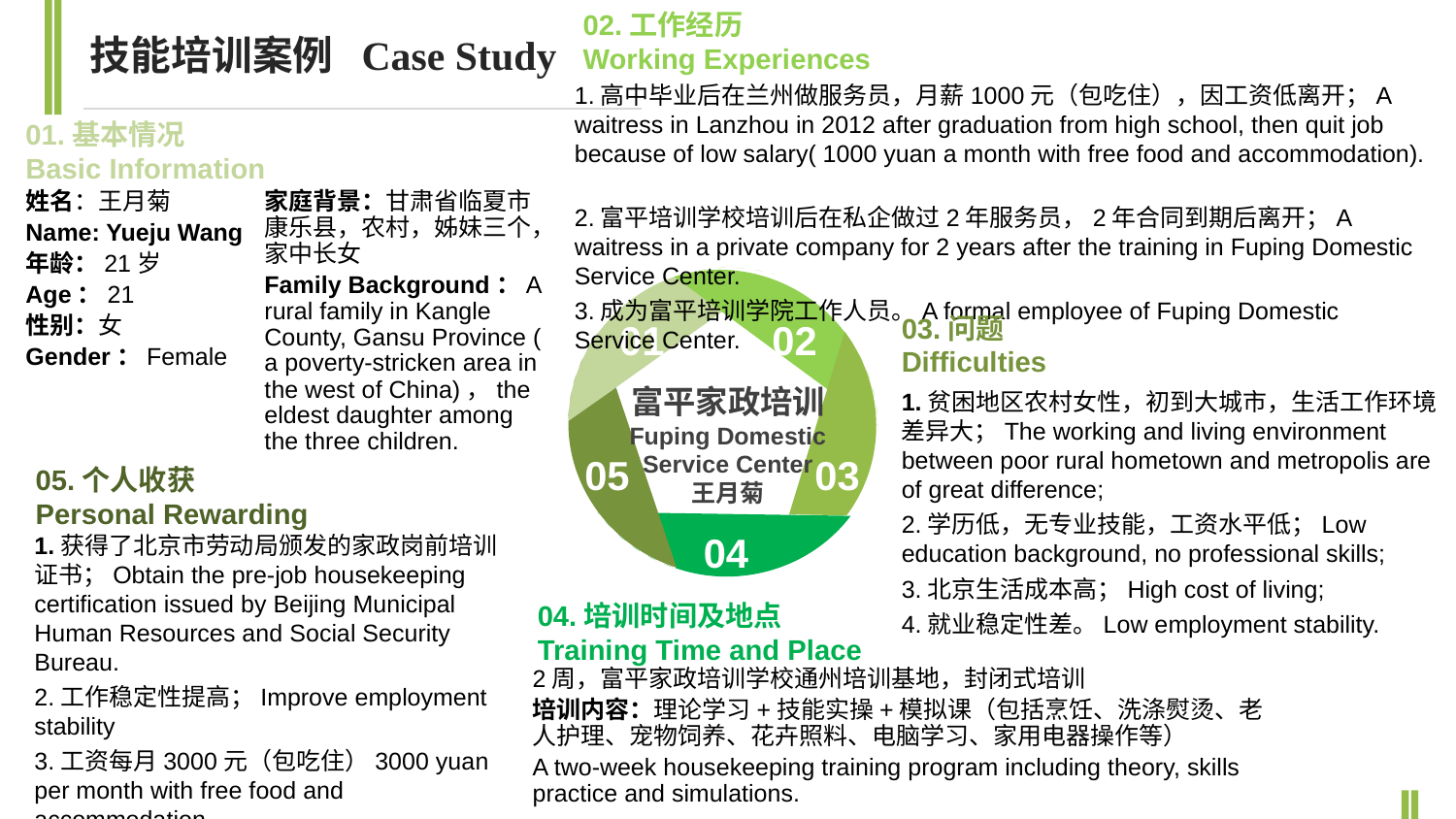

02.工作经历
Working Experiences
技能培训案例  Case Study
1.高中毕业后在兰州做服务员，月薪1000元（包吃住），因工资低离开；A waitress in Lanzhou in 2012 after graduation from high school, then quit job because of low salary( 1000 yuan a month with free food and accommodation).
2.富平培训学校培训后在私企做过2年服务员，2年合同到期后离开；A waitress in a private company for 2 years after the training in Fuping Domestic Service Center.
3.成为富平培训学院工作人员。A formal employee of Fuping Domestic Service Center.
01.基本情况
Basic Information
姓名：王月菊
Name: Yueju Wang
年龄：21岁
Age：21
性别：女
Gender：Female
家庭背景：甘肃省临夏市康乐县，农村，姊妹三个，家中长女
Family Background：A rural family in Kangle County, Gansu Province ( a poverty-stricken area in the west of China)，the eldest daughter among the three children.

01
02

富平家政培训
Fuping Domestic Service Center
王月菊

05
03
04
03.问题
Difficulties
1.贫困地区农村女性，初到大城市，生活工作环境差异大；The working and living environment between poor rural hometown and metropolis are of great difference;
2.学历低，无专业技能，工资水平低；Low education background, no professional skills;
3.北京生活成本高；High cost of living;
4.就业稳定性差。Low employment stability.
05.个人收获
Personal Rewarding
1.获得了北京市劳动局颁发的家政岗前培训证书；Obtain the pre-job housekeeping certification issued by Beijing Municipal Human Resources and Social Security Bureau.
2.工作稳定性提高；Improve employment stability
3.工资每月3000元（包吃住）3000 yuan per month with free food and accommodation.
04.培训时间及地点
Training Time and Place
2周，富平家政培训学校通州培训基地，封闭式培训
培训内容：理论学习+技能实操+模拟课（包括烹饪、洗涤熨烫、老人护理、宠物饲养、花卉照料、电脑学习、家用电器操作等）
A two-week housekeeping training program including theory, skills practice and simulations.